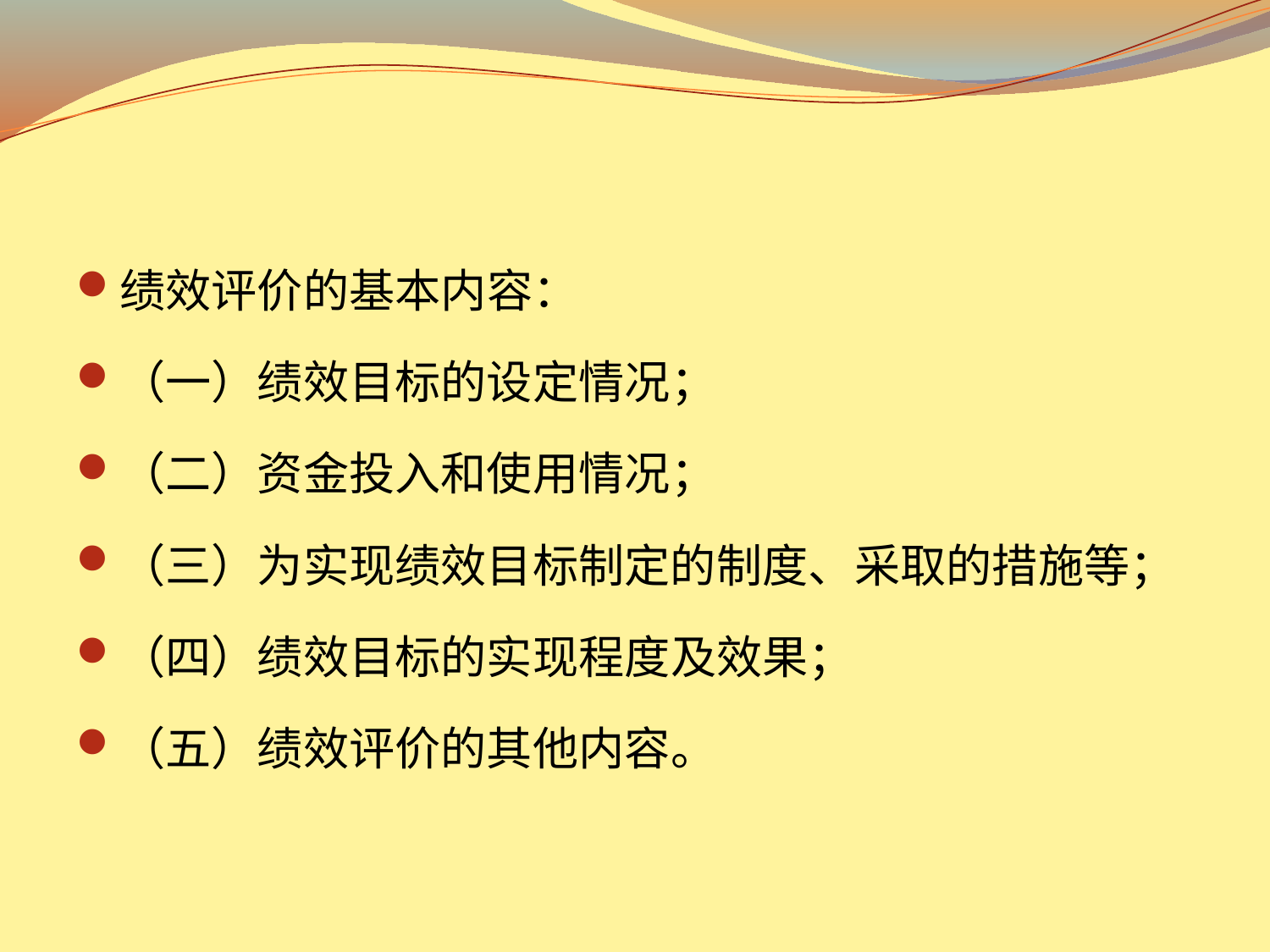

#
绩效评价的基本内容：
（一）绩效目标的设定情况；
（二）资金投入和使用情况；
（三）为实现绩效目标制定的制度、采取的措施等；
（四）绩效目标的实现程度及效果；
（五）绩效评价的其他内容。